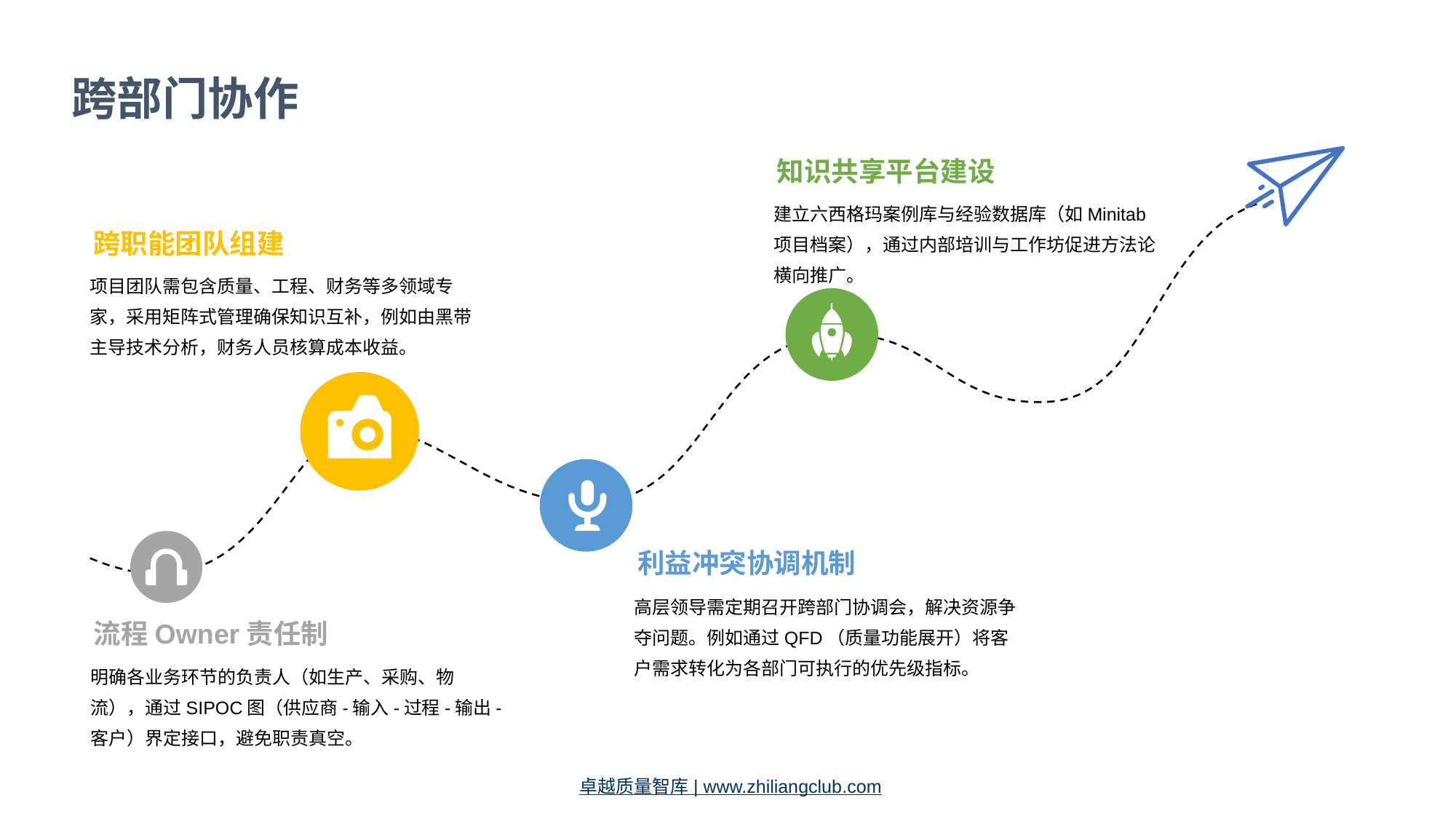

跨部门协作

知识共享平台建设
建立六西格玛案例库与经验数据库（如Minitab项目档案），通过内部培训与工作坊促进方法论横向推广。

跨职能团队组建
项目团队需包含质量、工程、财务等多领域专家，采用矩阵式管理确保知识互补，例如由黑带主导技术分析，财务人员核算成本收益。

利益冲突协调机制

高层领导需定期召开跨部门协调会，解决资源争夺问题。例如通过QFD（质量功能展开）将客户需求转化为各部门可执行的优先级指标。
流程Owner责任制
明确各业务环节的负责人（如生产、采购、物流），通过SIPOC图（供应商-输入-过程-输出-客户）界定接口，避免职责真空。